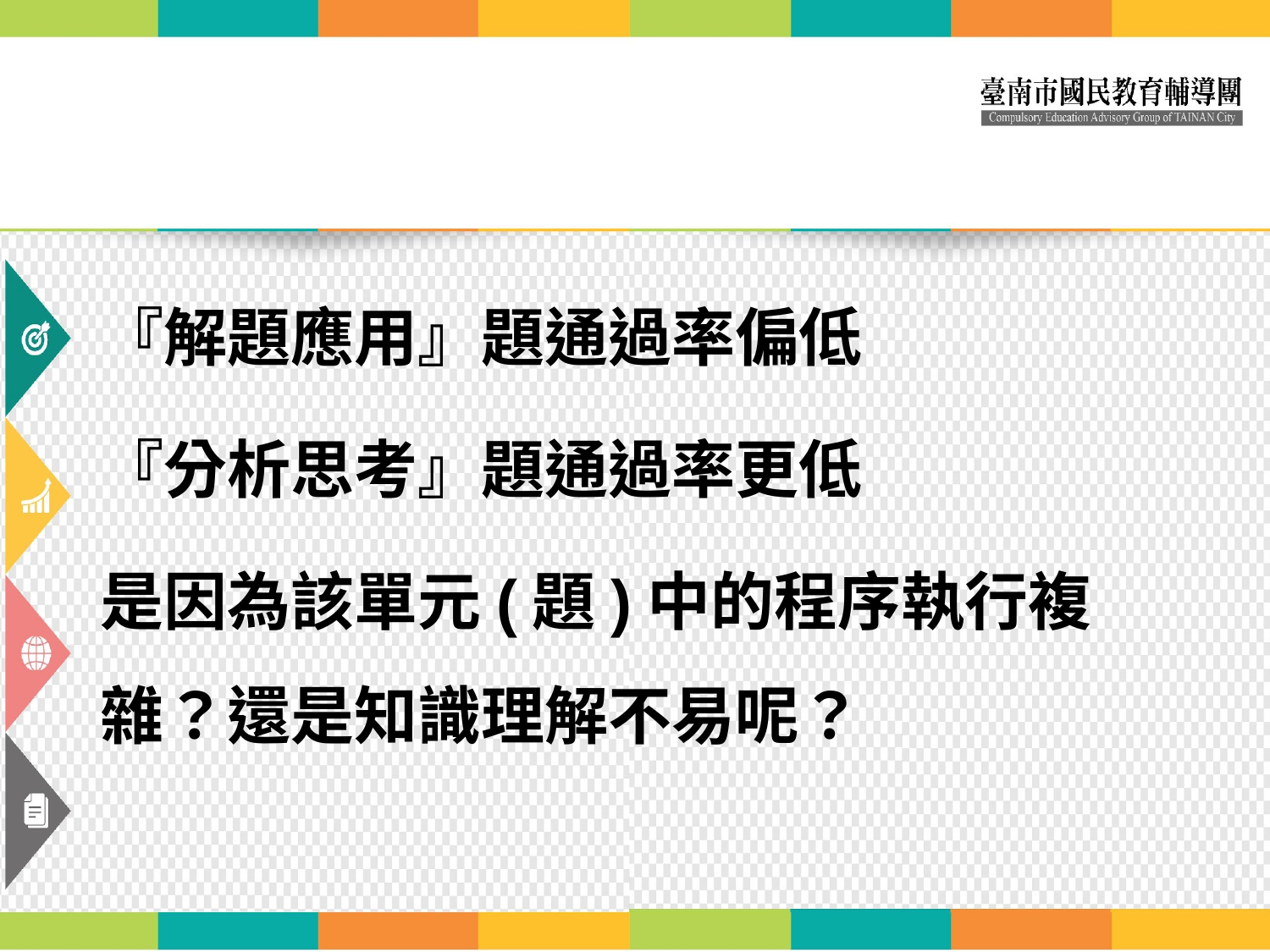

『解題應用』題通過率偏低
『分析思考』題通過率更低
是因為該單元(題)中的程序執行複雜？還是知識理解不易呢？